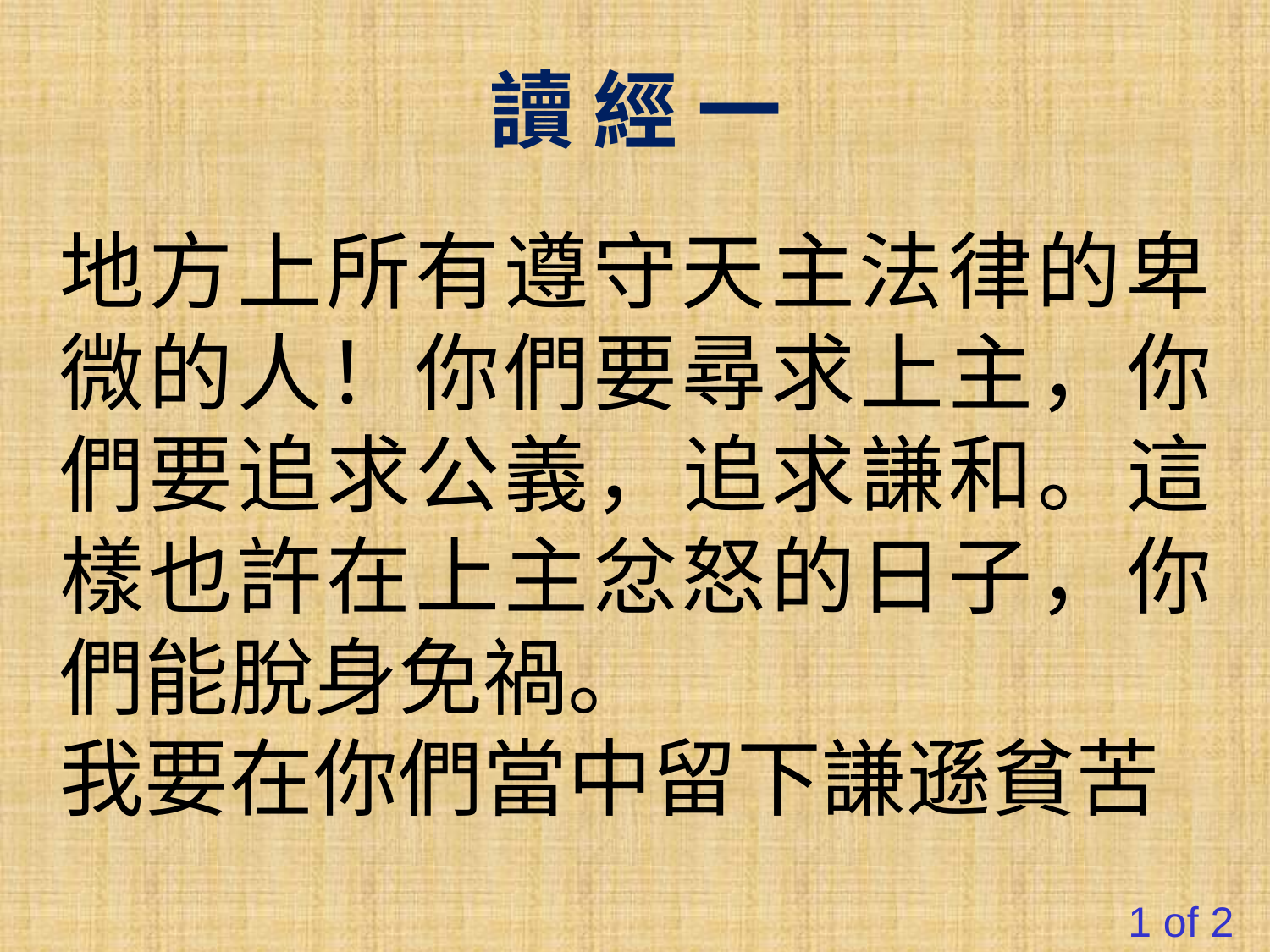

讀 經 一

地方上所有遵守天主法律的卑微的人！你們要尋求上主，你們要追求公義，追求謙和。這樣也許在上主忿怒的日子，你們能脫身免禍。
我要在你們當中留下謙遜貧苦
#
1 of 2